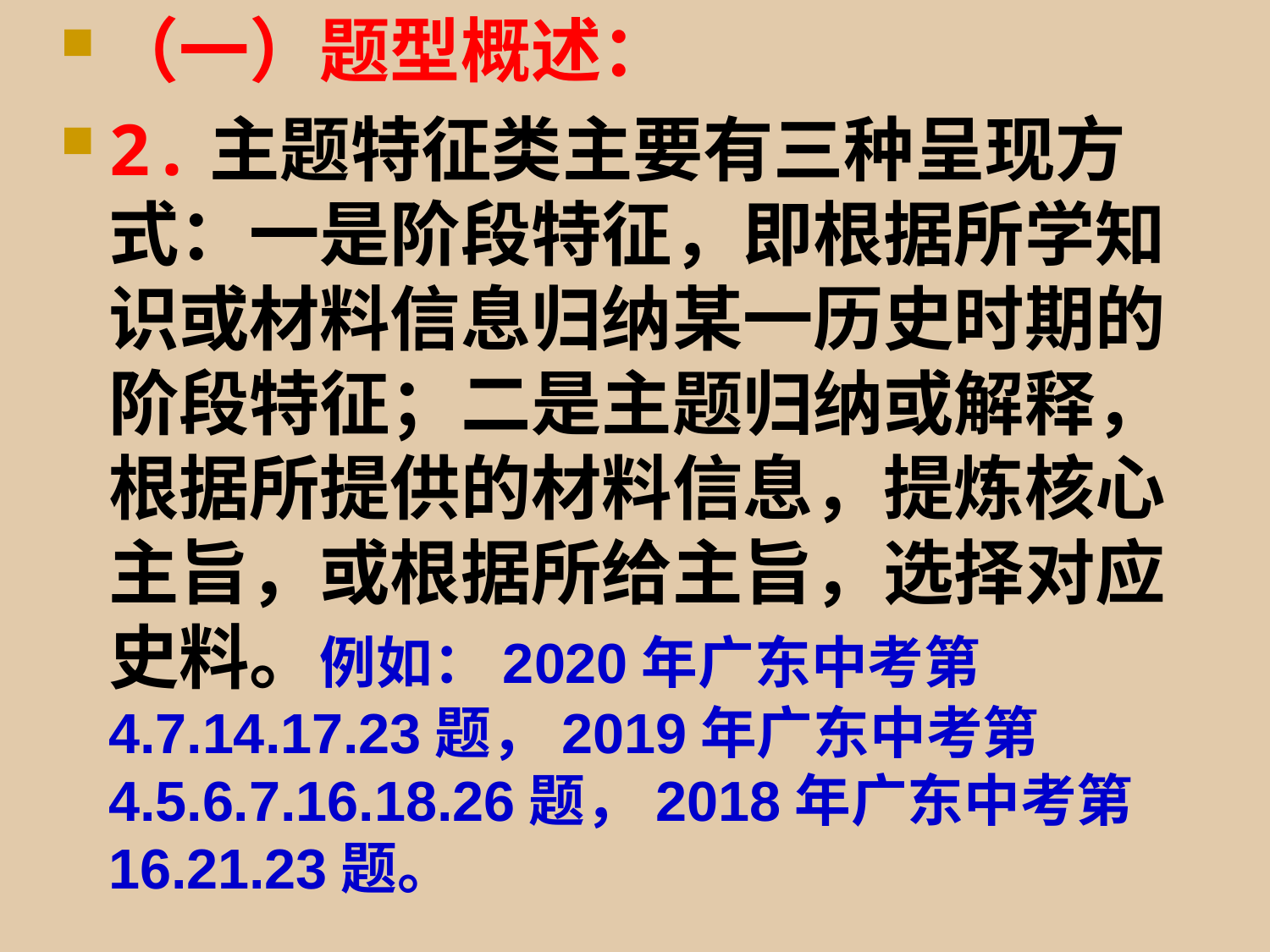

（一）题型概述：
2.主题特征类主要有三种呈现方式：一是阶段特征，即根据所学知识或材料信息归纳某一历史时期的阶段特征；二是主题归纳或解释，根据所提供的材料信息，提炼核心主旨，或根据所给主旨，选择对应史料。例如：2020年广东中考第4.7.14.17.23题，2019年广东中考第4.5.6.7.16.18.26题，2018年广东中考第16.21.23题。